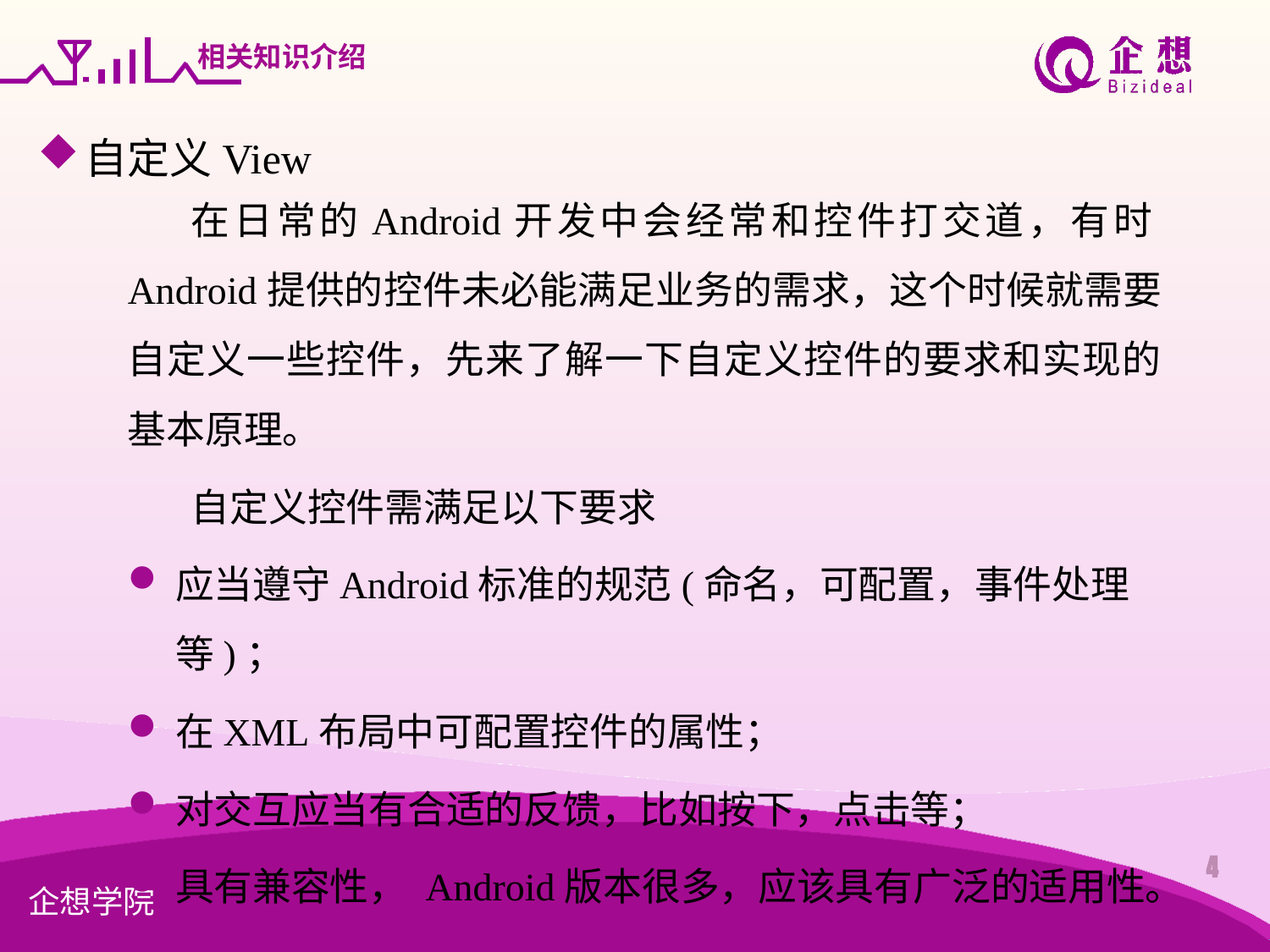

# 相关知识介绍
自定义View
在日常的Android开发中会经常和控件打交道，有时Android提供的控件未必能满足业务的需求，这个时候就需要自定义一些控件，先来了解一下自定义控件的要求和实现的基本原理。
自定义控件需满足以下要求
应当遵守Android标准的规范(命名，可配置，事件处理等)；
在XML布局中可配置控件的属性；
对交互应当有合适的反馈，比如按下，点击等；
具有兼容性， Android版本很多，应该具有广泛的适用性。

4